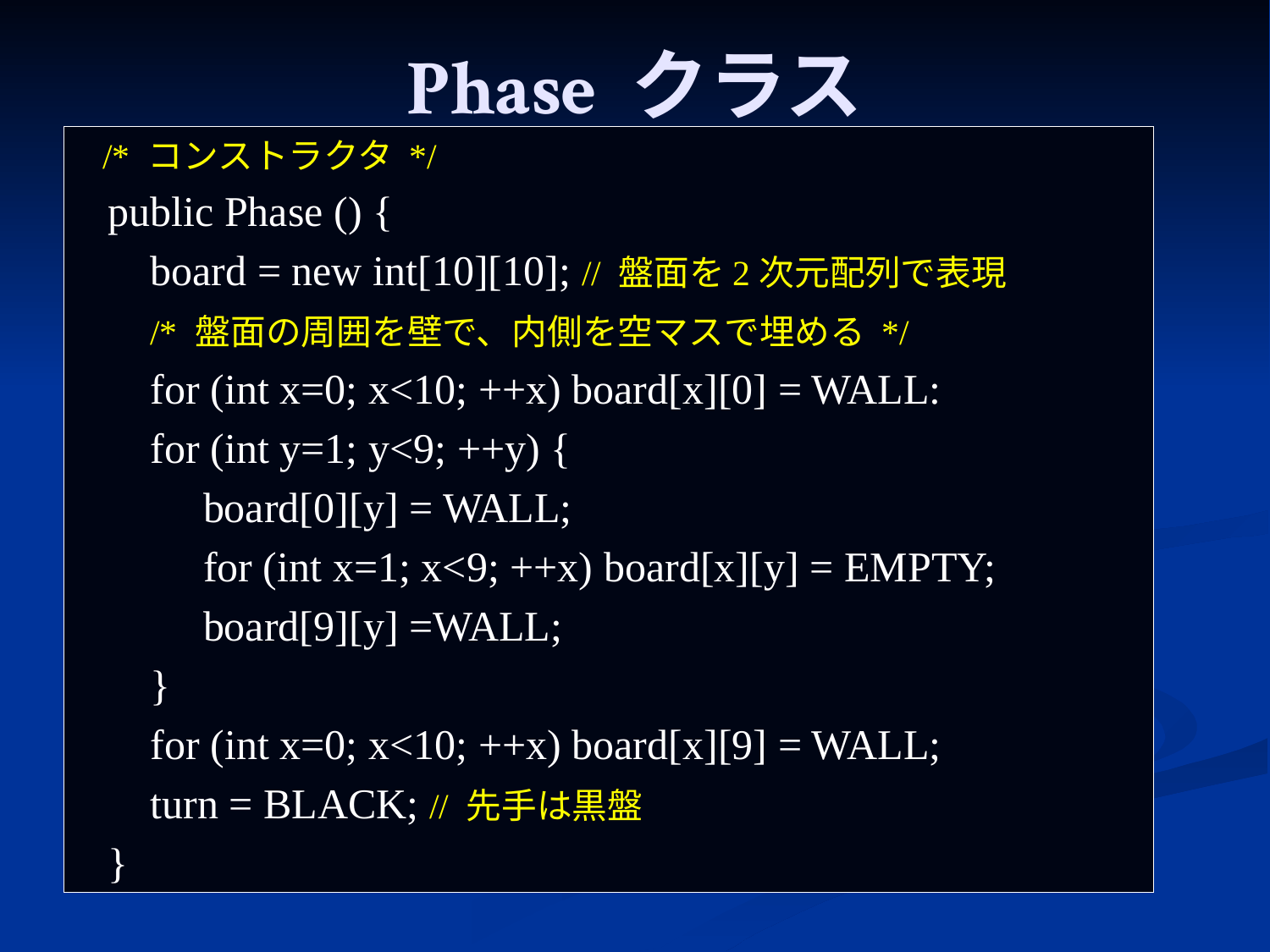

# Phase クラス
   /* コンストラクタ */
   public Phase () {
       board = new int[10][10]; // 盤面を2次元配列で表現
       /* 盤面の周囲を壁で、内側を空マスで埋める */
       for (int x=0; x<10; ++x) board[x][0] = WALL:
       for (int y=1; y<9; ++y) {
            board[0][y] = WALL;
            for (int x=1; x<9; ++x) board[x][y] = EMPTY;
            board[9][y] =WALL;
       }
       for (int x=0; x<10; ++x) board[x][9] = WALL;
       turn = BLACK; // 先手は黒盤
   }